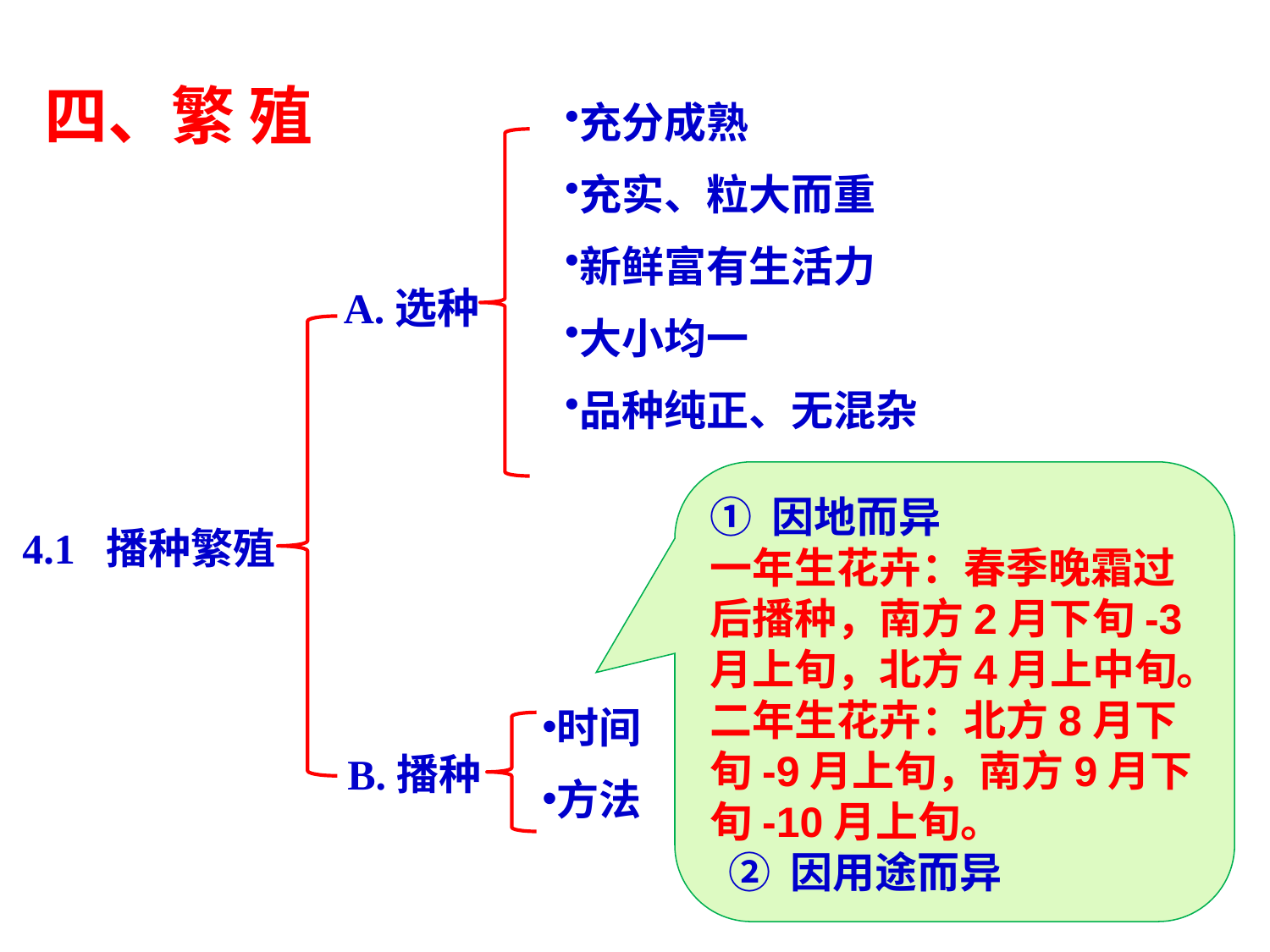

四、繁 殖
充分成熟
充实、粒大而重
新鲜富有生活力
大小均一
品种纯正、无混杂

A.选种

① 因地而异
一年生花卉：春季晚霜过后播种，南方2月下旬-3月上旬，北方4月上中旬。
二年生花卉：北方8月下旬-9月上旬，南方9月下旬-10月上旬。
  ② 因用途而异
4.1  播种繁殖
时间
方法

B.播种